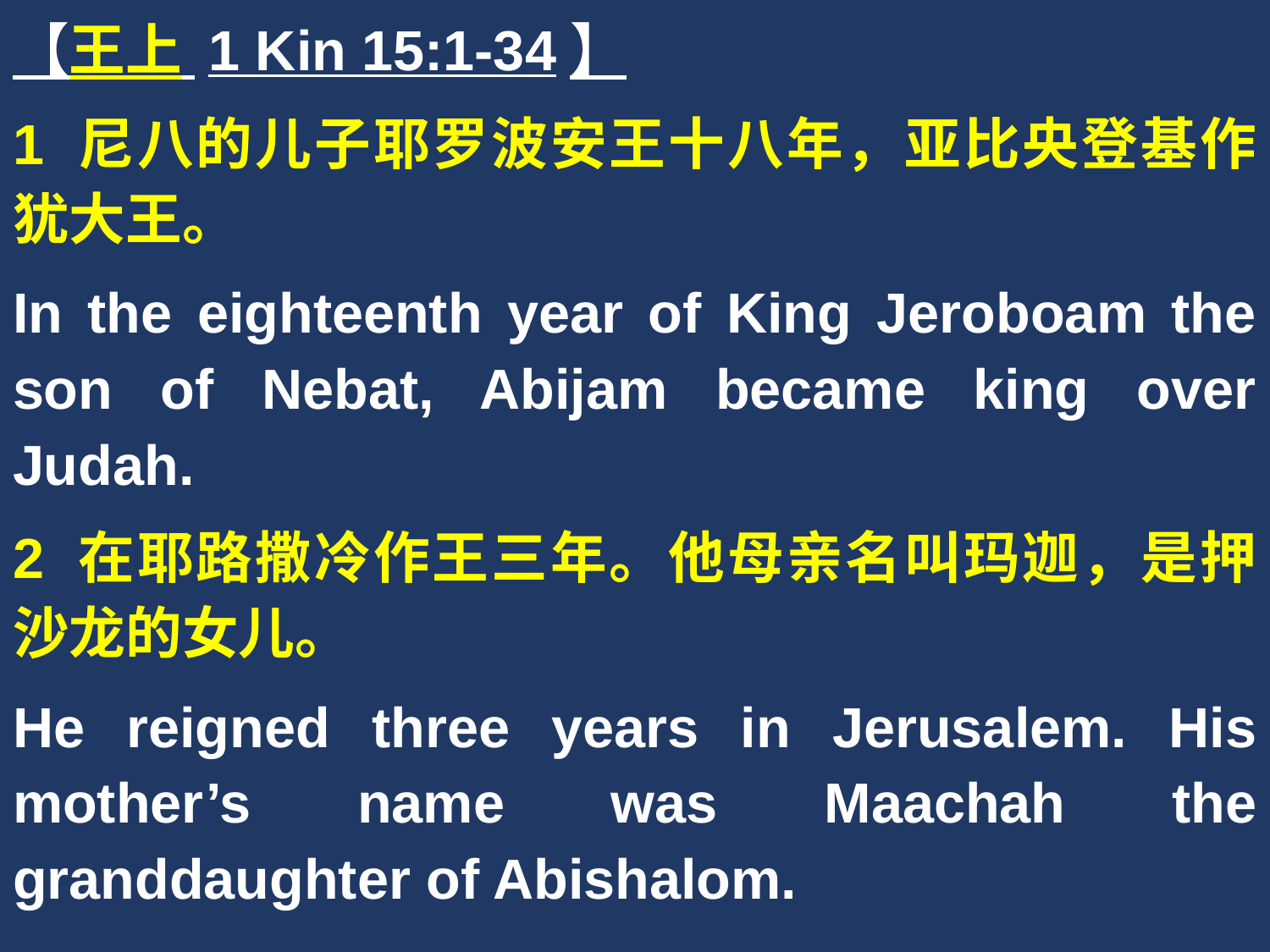

【王上 1 Kin 15:1-34】
1 尼八的儿子耶罗波安王十八年，亚比央登基作犹大王。
In the eighteenth year of King Jeroboam the son of Nebat, Abijam became king over Judah.
2 在耶路撒冷作王三年。他母亲名叫玛迦，是押沙龙的女儿。
He reigned three years in Jerusalem. His mother’s name was Maachah the granddaughter of Abishalom.